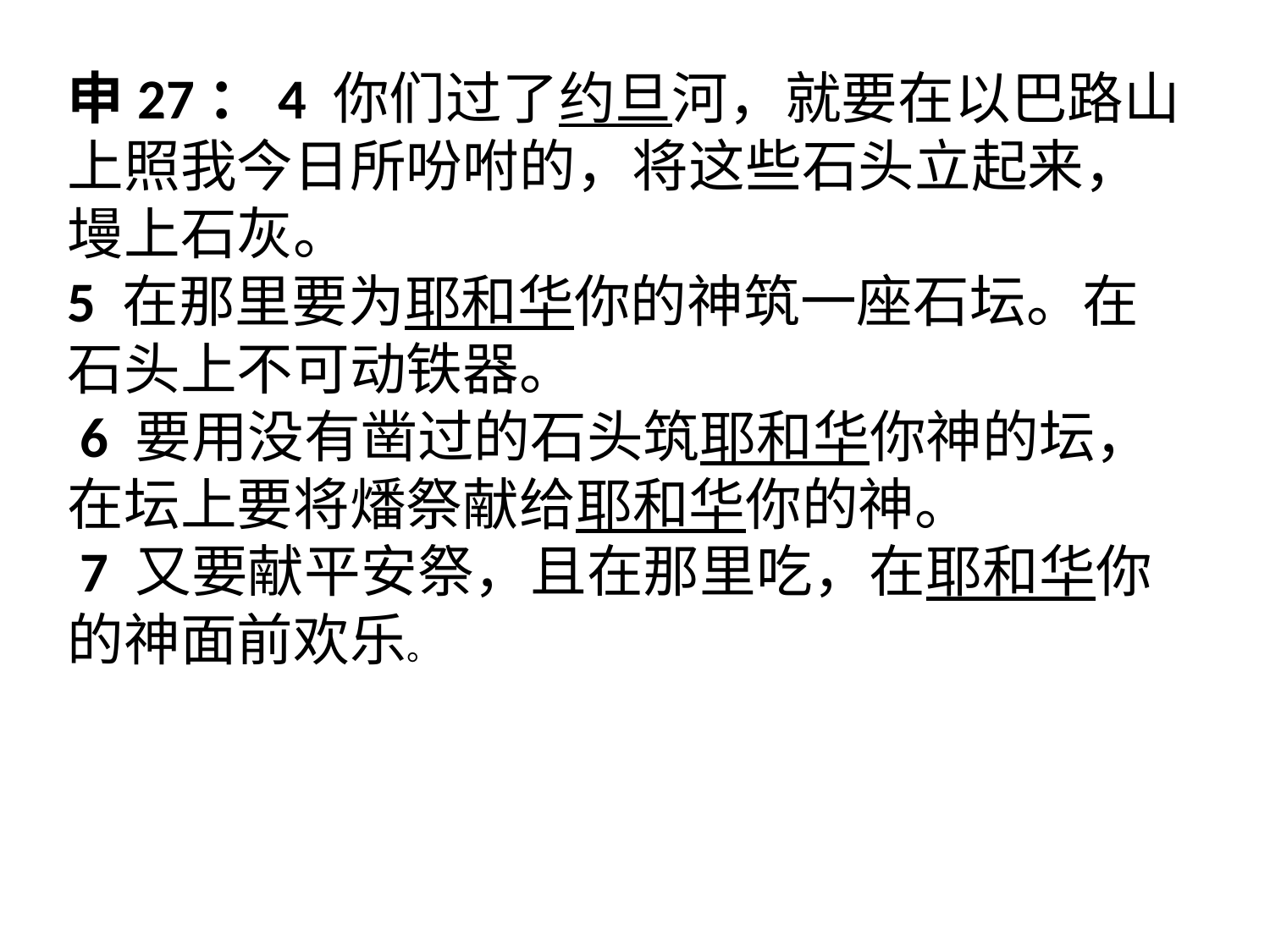

申27：4 你们过了约旦河，就要在以巴路山上照我今日所吩咐的，将这些石头立起来，墁上石灰。
5 在那里要为耶和华你的神筑一座石坛。在石头上不可动铁器。
 6 要用没有凿过的石头筑耶和华你神的坛，在坛上要将燔祭献给耶和华你的神。
 7 又要献平安祭，且在那里吃，在耶和华你的神面前欢乐。